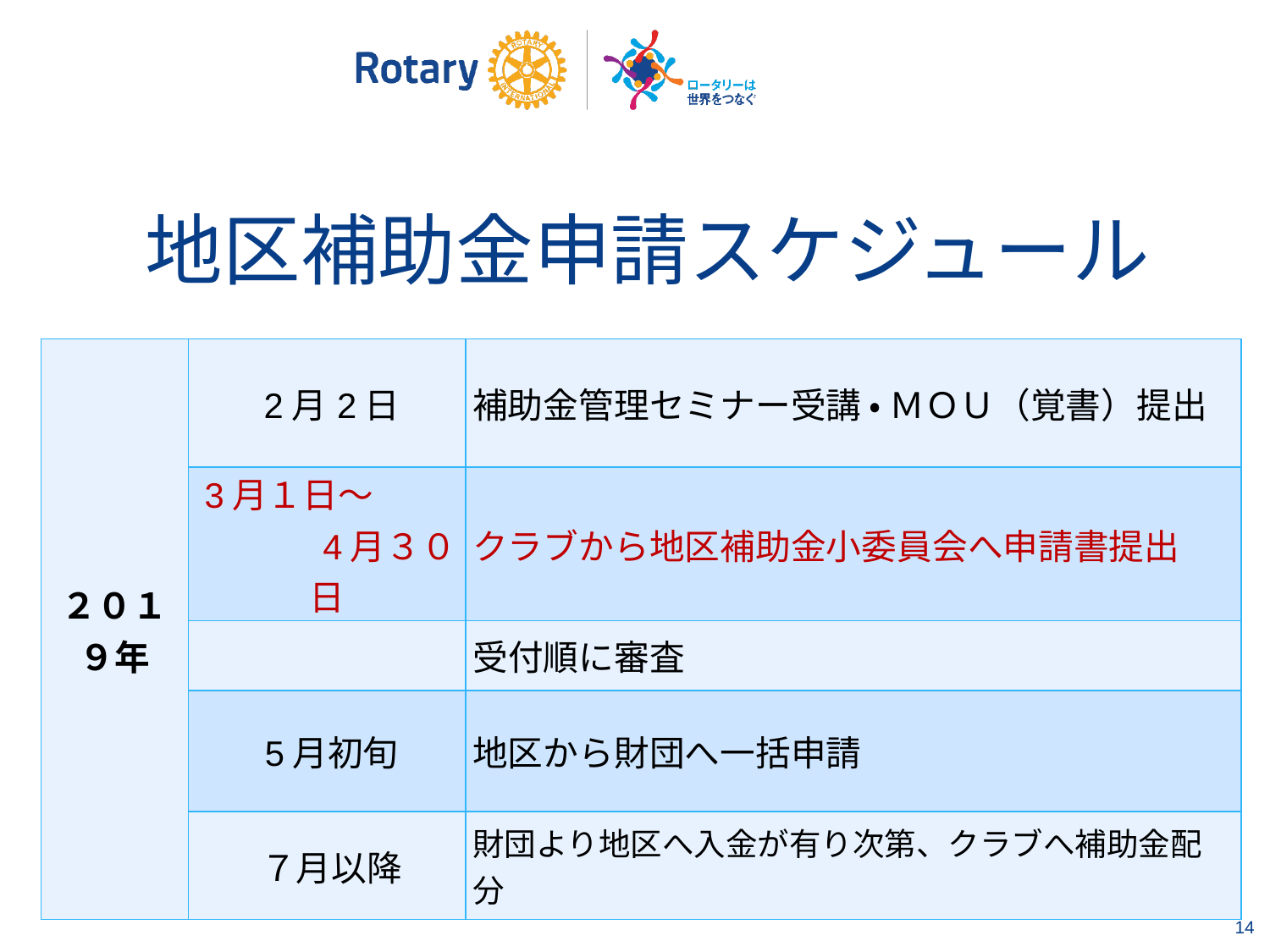

地区補助金申請スケジュール
| ２０１９年 | 2月2日 | 補助金管理セミナー受講 ・ ＭＯＵ（覚書）提出 |
| --- | --- | --- |
|  | 3月１日～ 　　　4月３０日 | クラブから地区補助金小委員会へ申請書提出 |
|  |  | 受付順に審査 |
|  | 5月初旬 | 地区から財団へ一括申請 |
|  | ７月以降 | 財団より地区へ入金が有り次第、クラブへ補助金配分 |
14